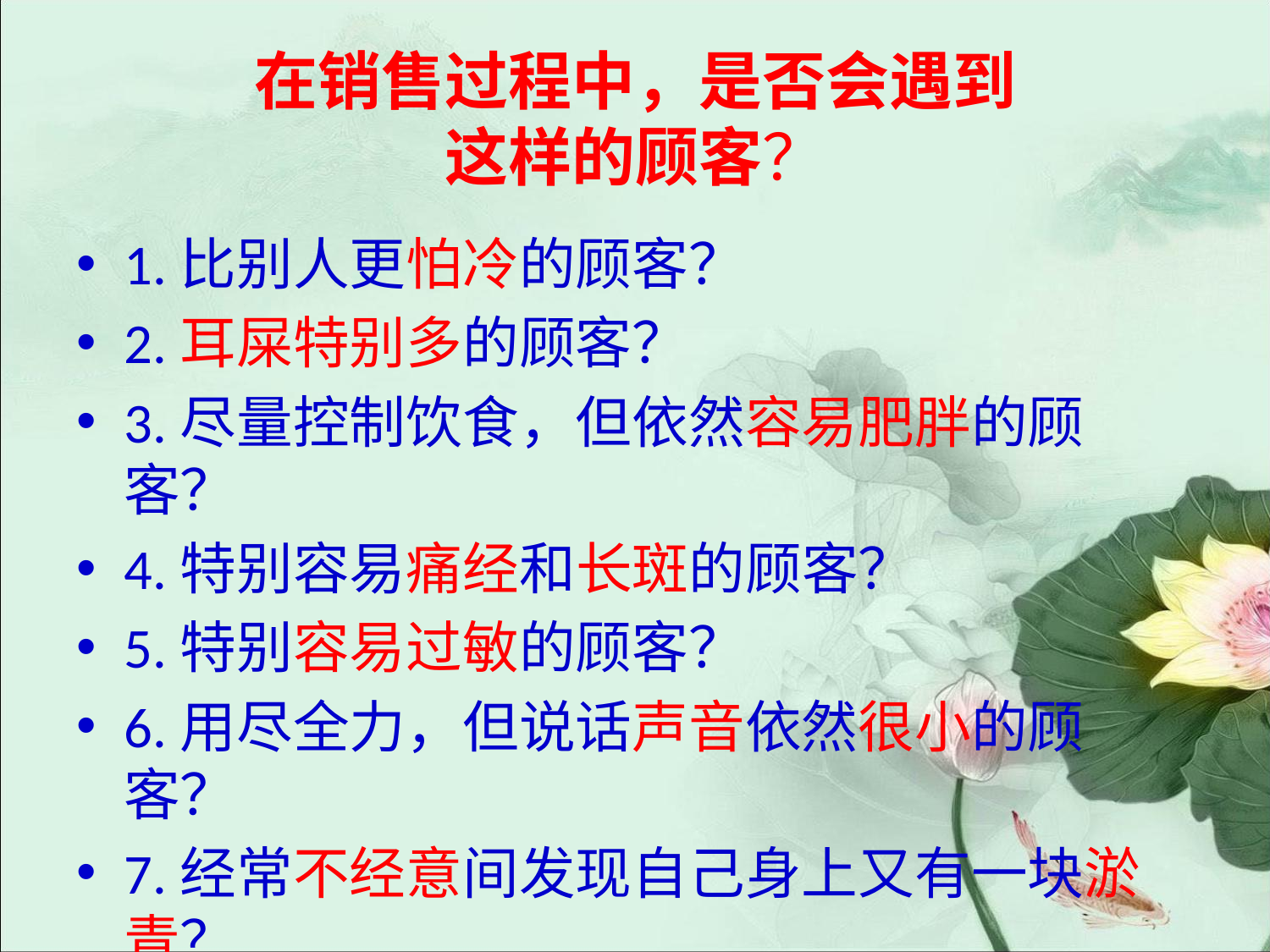

# 在销售过程中，是否会遇到 这样的顾客？
1.比别人更怕冷的顾客？
2.耳屎特别多的顾客？
3.尽量控制饮食，但依然容易肥胖的顾客？
4.特别容易痛经和长斑的顾客？
5.特别容易过敏的顾客？
6.用尽全力，但说话声音依然很小的顾客？
7.经常不经意间发现自己身上又有一块淤青？